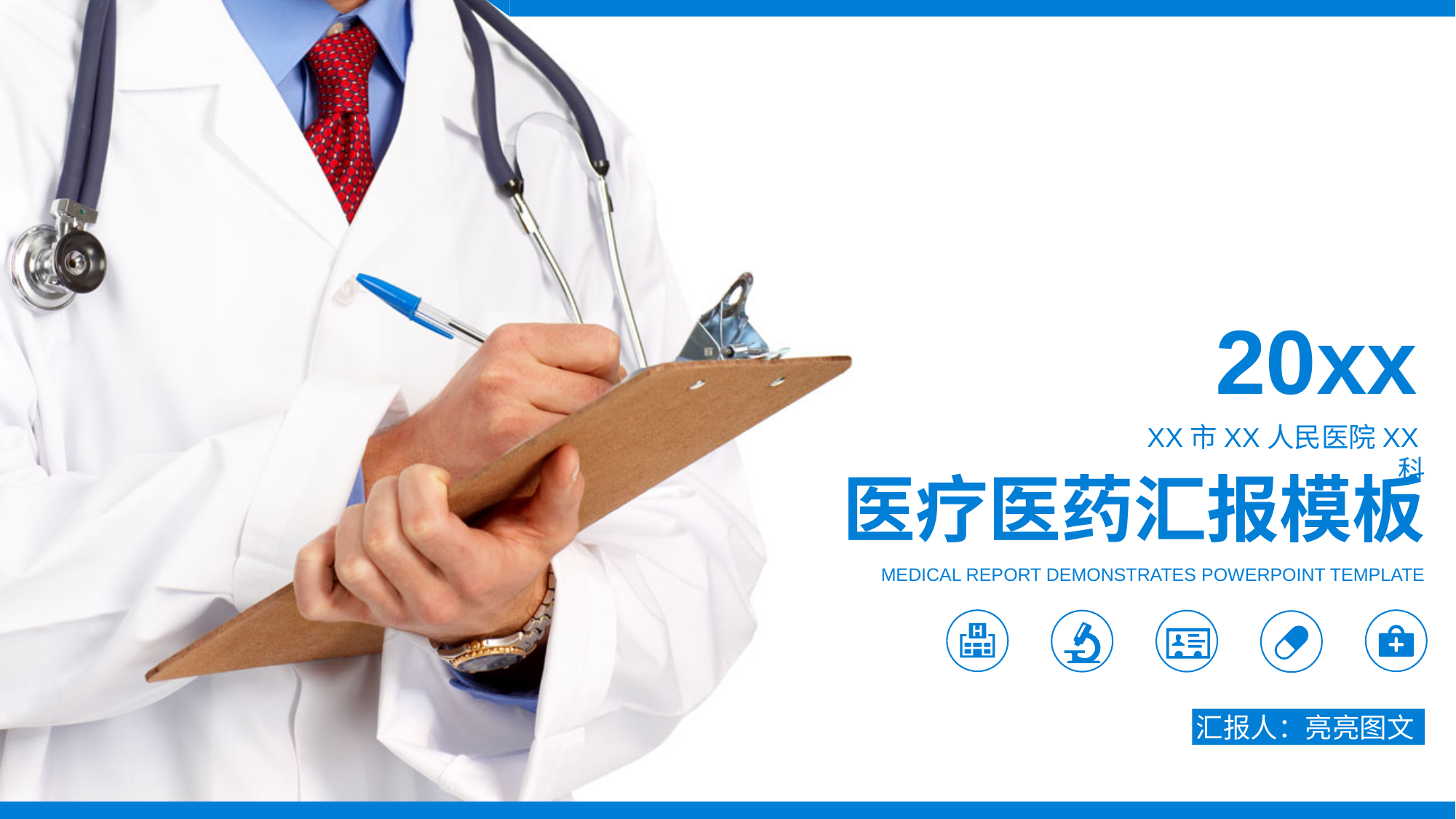

20xx
XX市XX人民医院XX科
医疗医药汇报模板
MEDICAL REPORT DEMONSTRATES POWERPOINT TEMPLATE

汇报人：亮亮图文